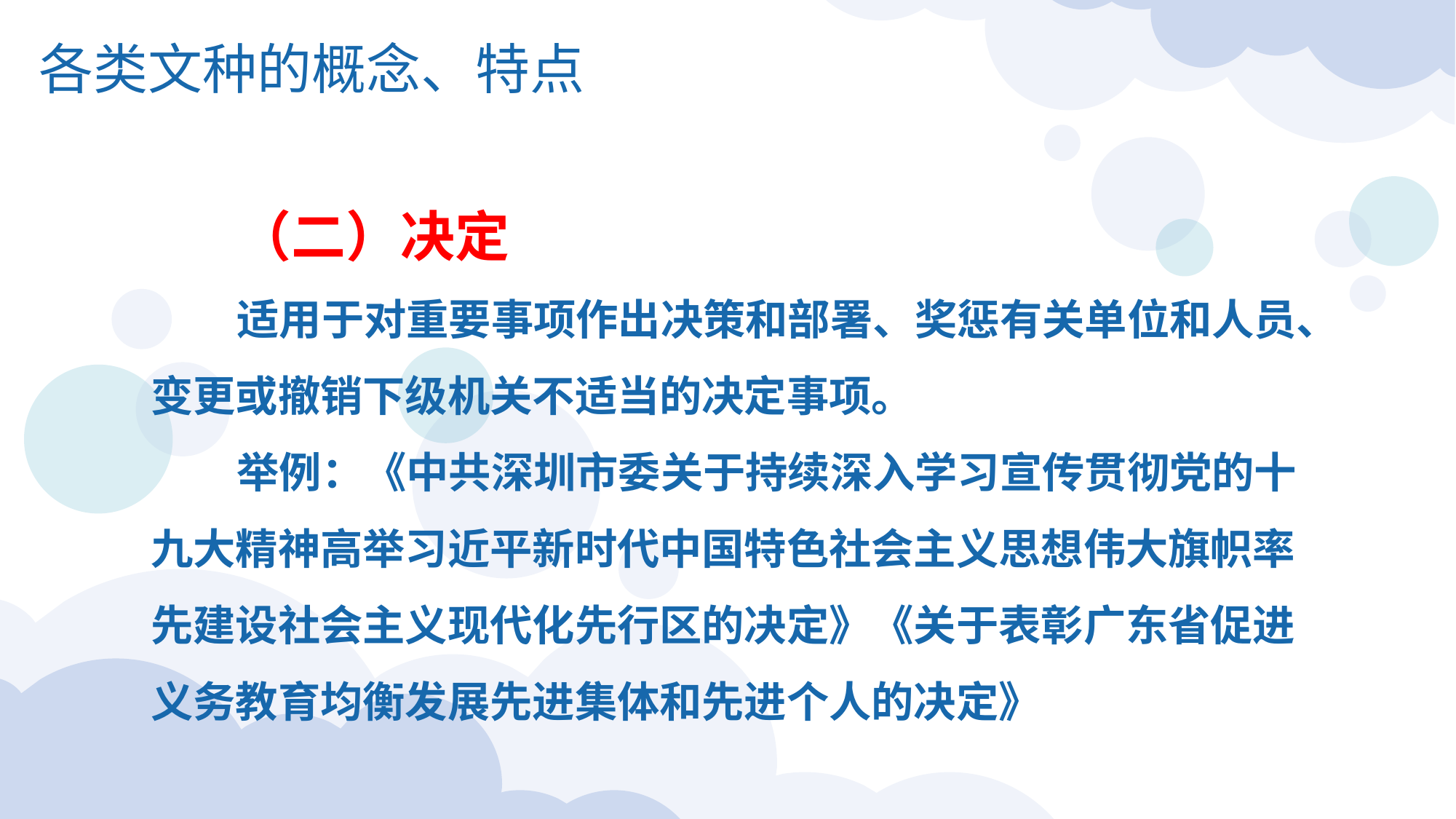

各类文种的概念、特点
（二）决定
适用于对重要事项作出决策和部署、奖惩有关单位和人员、变更或撤销下级机关不适当的决定事项。
举例：《中共深圳市委关于持续深入学习宣传贯彻党的十九大精神高举习近平新时代中国特色社会主义思想伟大旗帜率先建设社会主义现代化先行区的决定》《关于表彰广东省促进义务教育均衡发展先进集体和先进个人的决定》